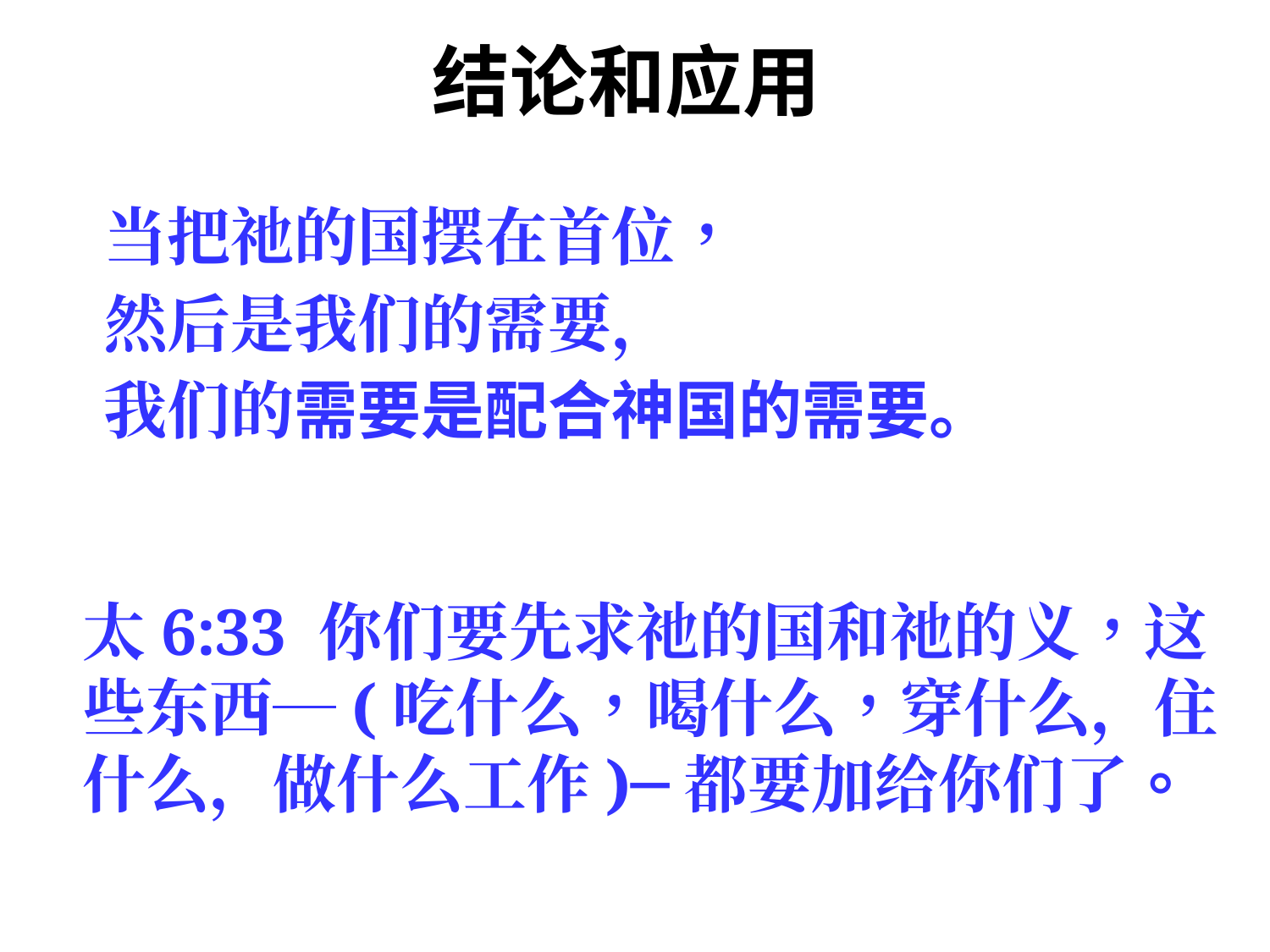

# 结论和应用
当把祂的国摆在首位，
然后是我们的需要，
我们的需要是配合神国的需要。
太6:33 你们要先求祂的国和祂的义，这些东西─(吃什么，喝什么，穿什么，住什么，做什么工作)─都要加给你们了。